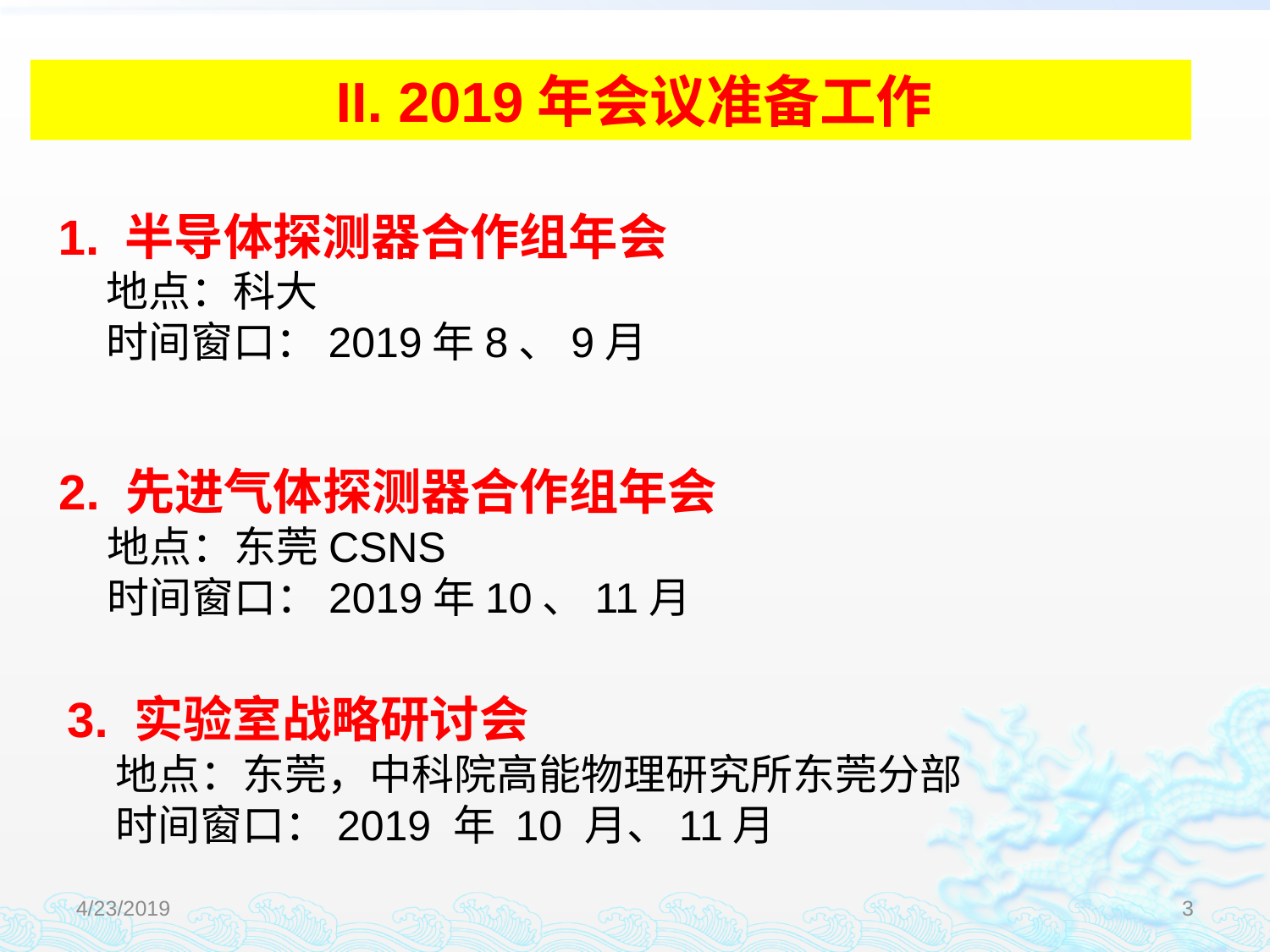

II. 2019年会议准备工作
1. 半导体探测器合作组年会
    地点：科大
    时间窗口：2019年8、9月
2. 先进气体探测器合作组年会
    地点：东莞CSNS
    时间窗口：2019年10、11月
3. 实验室战略研讨会
    地点：东莞，中科院高能物理研究所东莞分部
    时间窗口：2019 年 10 月、11月
4/23/2019
3